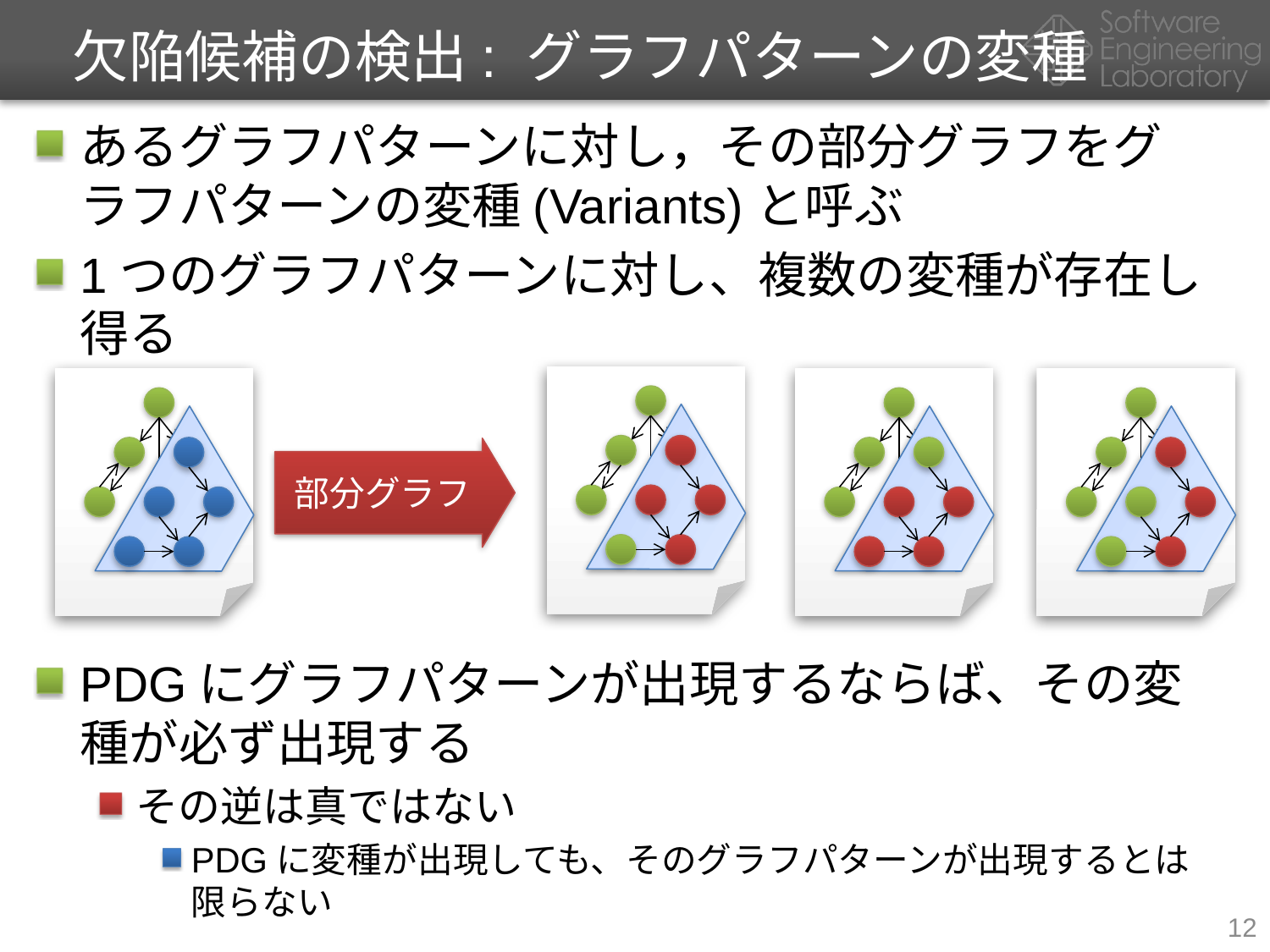

# 欠陥候補の検出: グラフパターンの変種
あるグラフパターンに対し，その部分グラフをグラフパターンの変種(Variants)と呼ぶ
1つのグラフパターンに対し、複数の変種が存在し得る

PDGにグラフパターンが出現するならば、その変種が必ず出現する
その逆は真ではない
PDGに変種が出現しても、そのグラフパターンが出現するとは限らない

部分グラフ

12